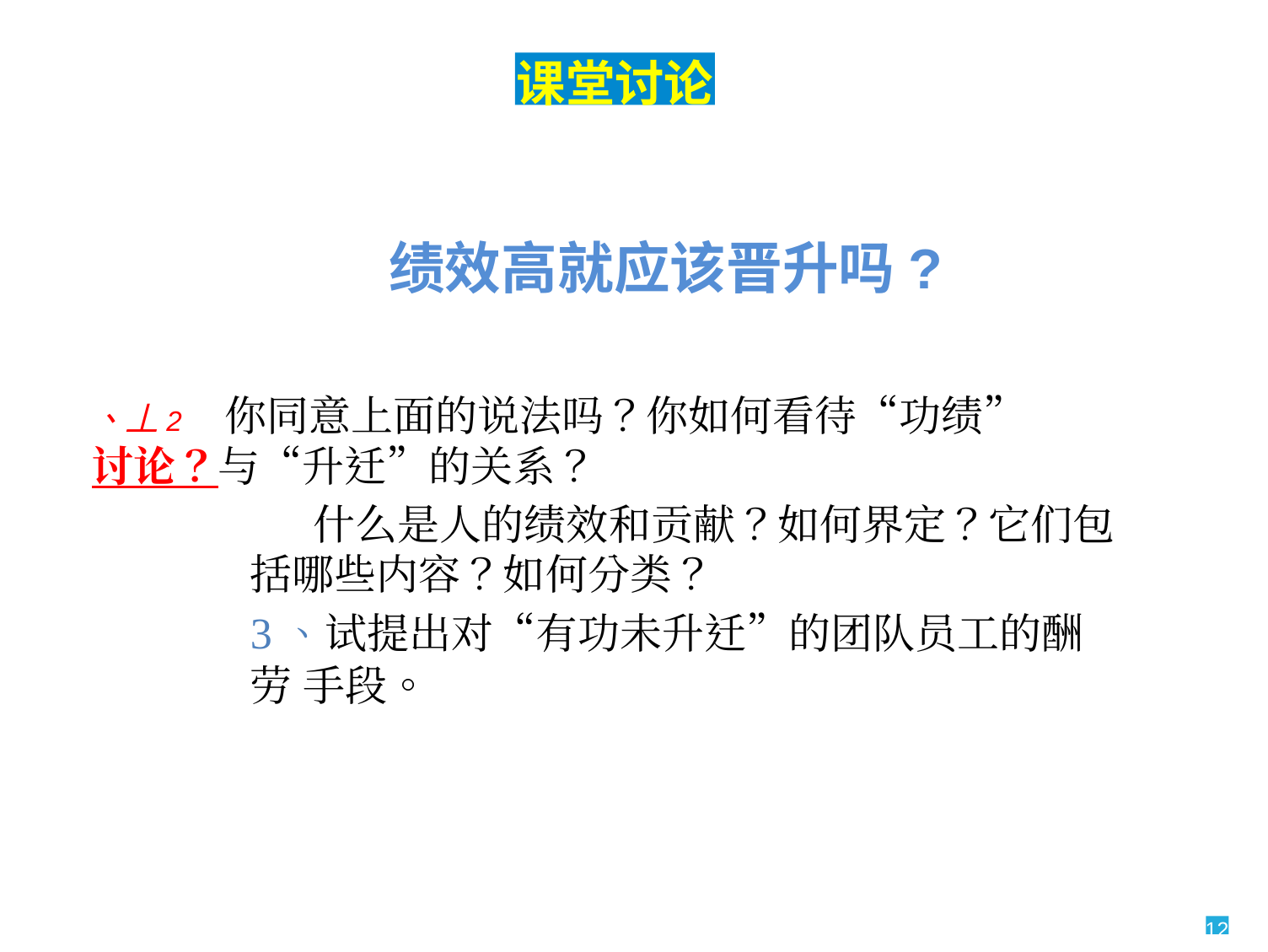

课堂讨论
绩效高就应该晋升吗?
、丄2   你同意上面的说法吗？你如何看待“功绩”
讨论？与“升迁”的关系？
什么是人的绩效和贡献？如何界定？它们包 括哪些内容？如何分类？
3、试提出对“有功未升迁”的团队员工的酬劳 手段。
12